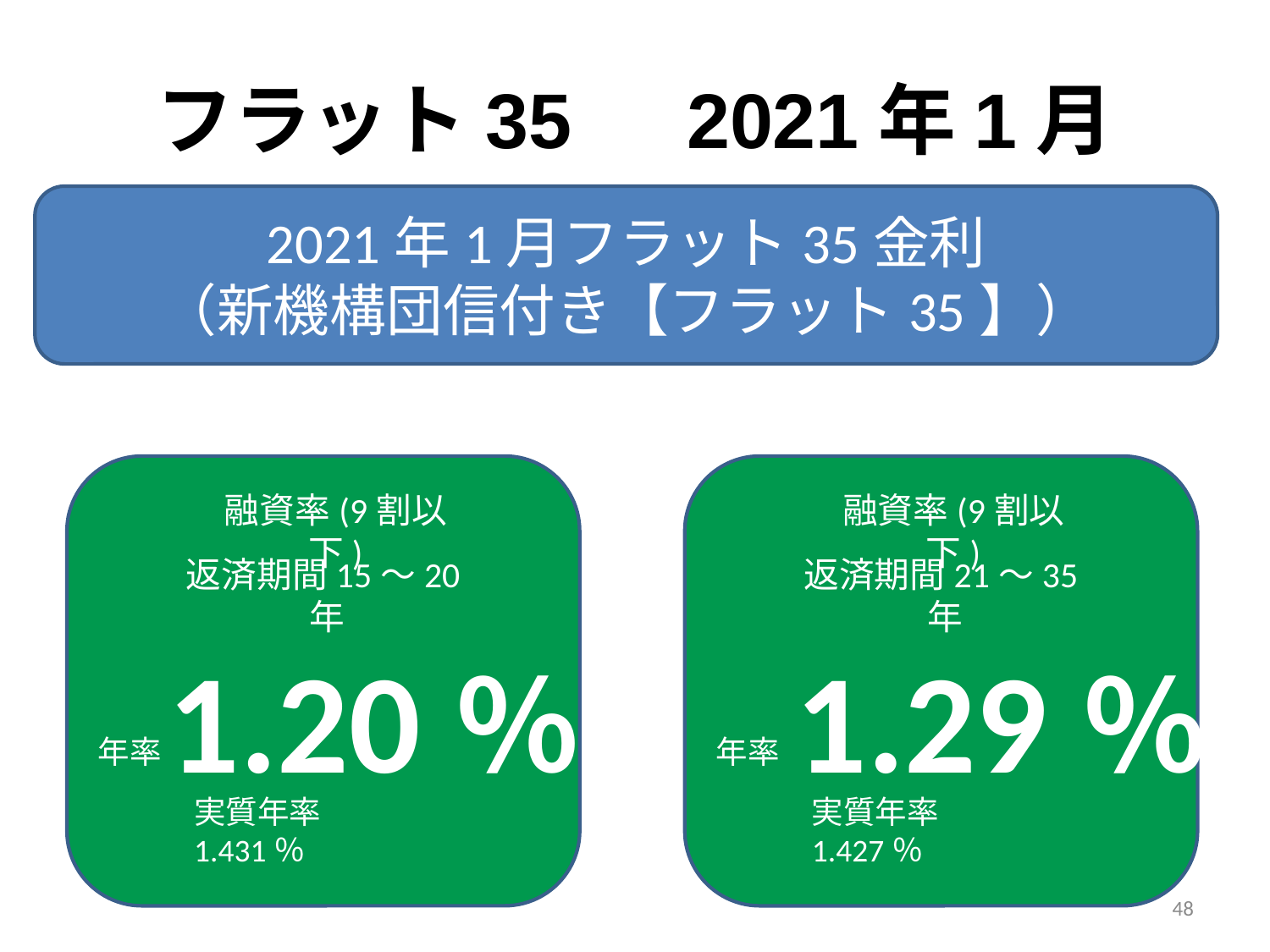

# フラット35　2021年1月
2021年1月フラット35金利
（新機構団信付き【フラット35】）

融資率(9割以下)
融資率(9割以下)
返済期間15～20年
返済期間21～35年
1.20％
1.29％
年率
年率
実質年率　1.431％
実質年率　1.427％
48